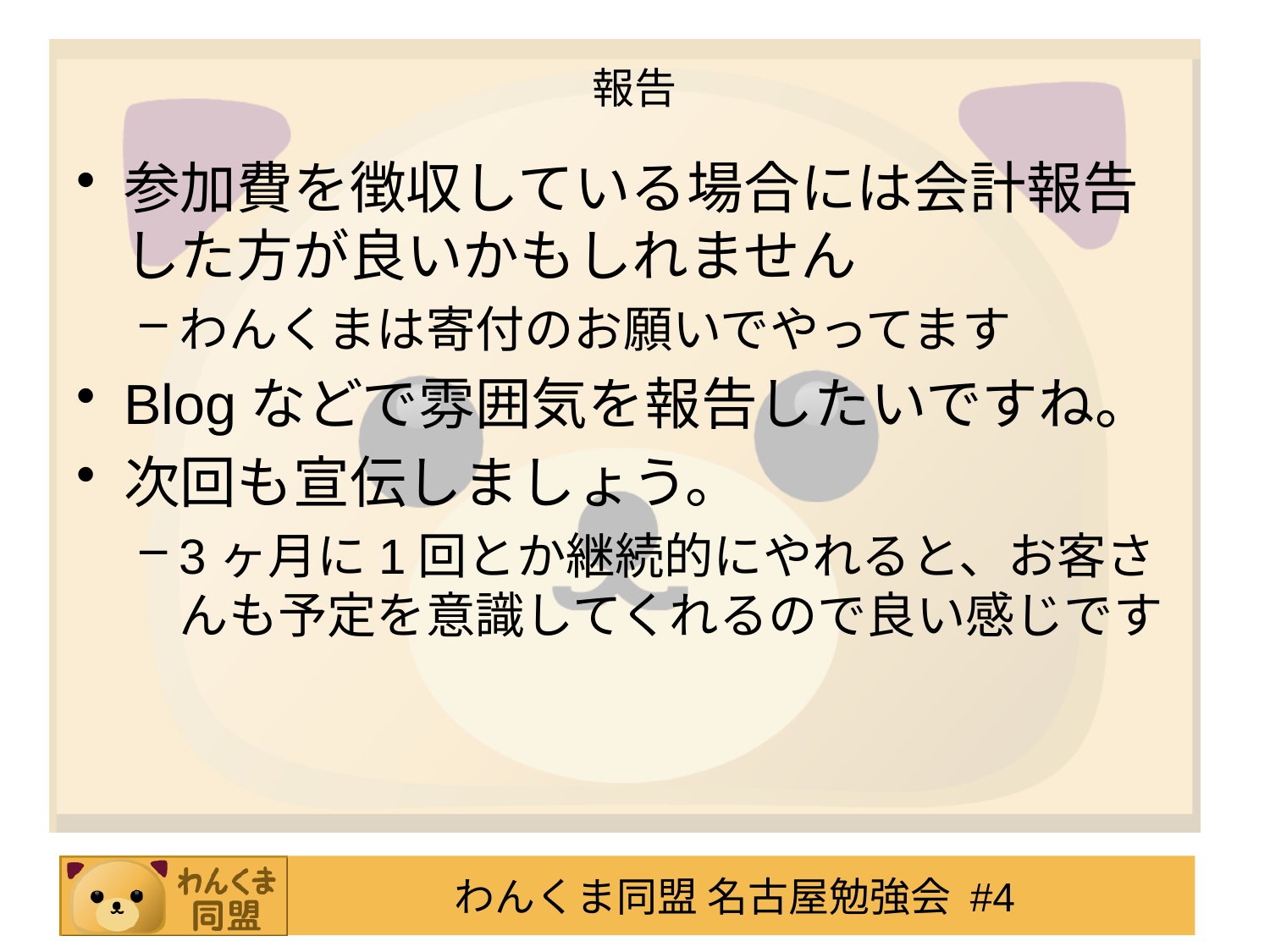

# 報告
参加費を徴収している場合には会計報告した方が良いかもしれません
わんくまは寄付のお願いでやってます
Blogなどで雰囲気を報告したいですね。
次回も宣伝しましょう。
3ヶ月に1回とか継続的にやれると、お客さんも予定を意識してくれるので良い感じです